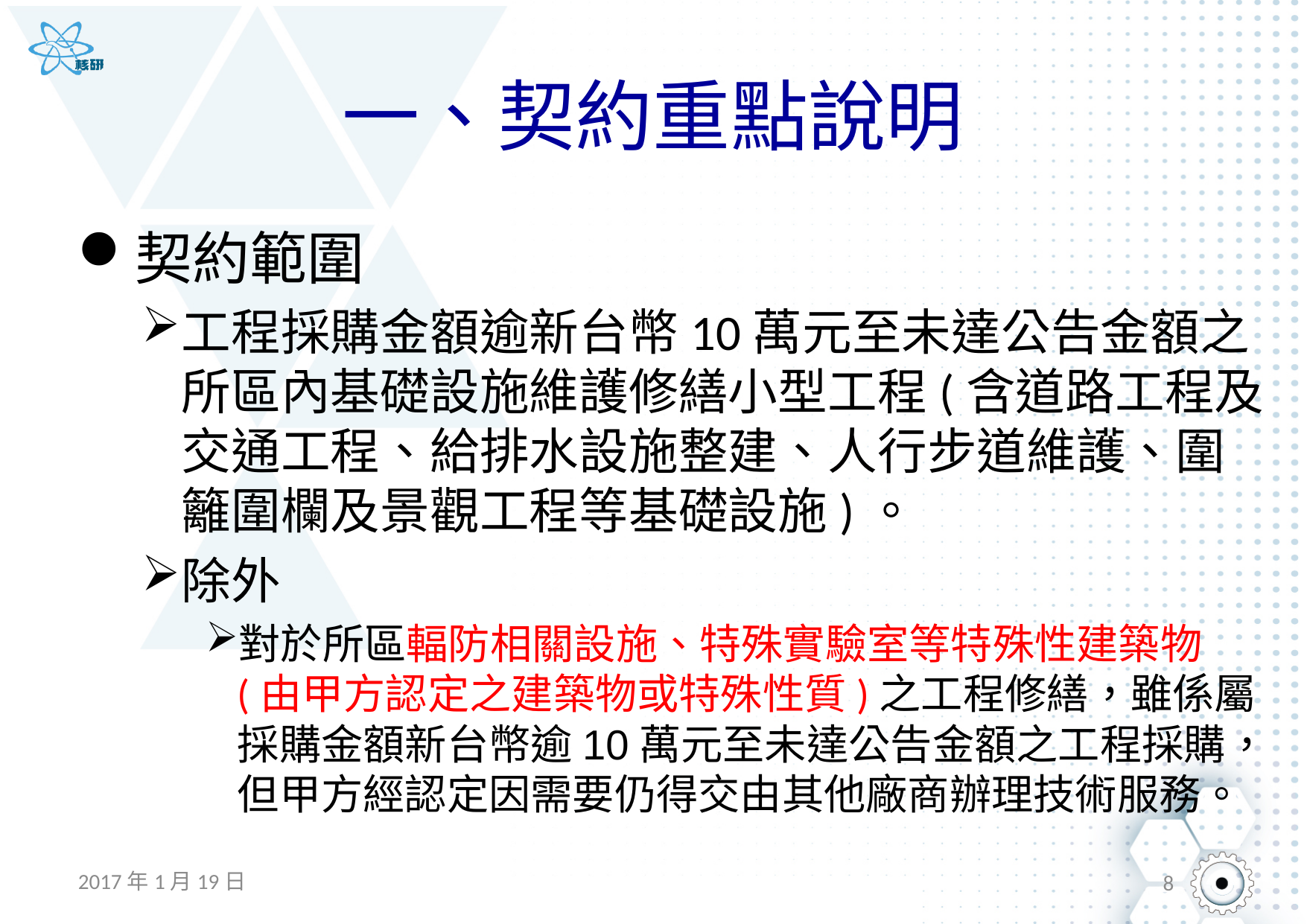

# 一、契約重點說明
契約範圍
工程採購金額逾新台幣10萬元至未達公告金額之所區內基礎設施維護修繕小型工程(含道路工程及交通工程、給排水設施整建、人行步道維護、圍籬圍欄及景觀工程等基礎設施)。
除外
對於所區輻防相關設施、特殊實驗室等特殊性建築物(由甲方認定之建築物或特殊性質)之工程修繕，雖係屬採購金額新台幣逾10萬元至未達公告金額之工程採購，但甲方經認定因需要仍得交由其他廠商辦理技術服務。

2017年1月19日
8